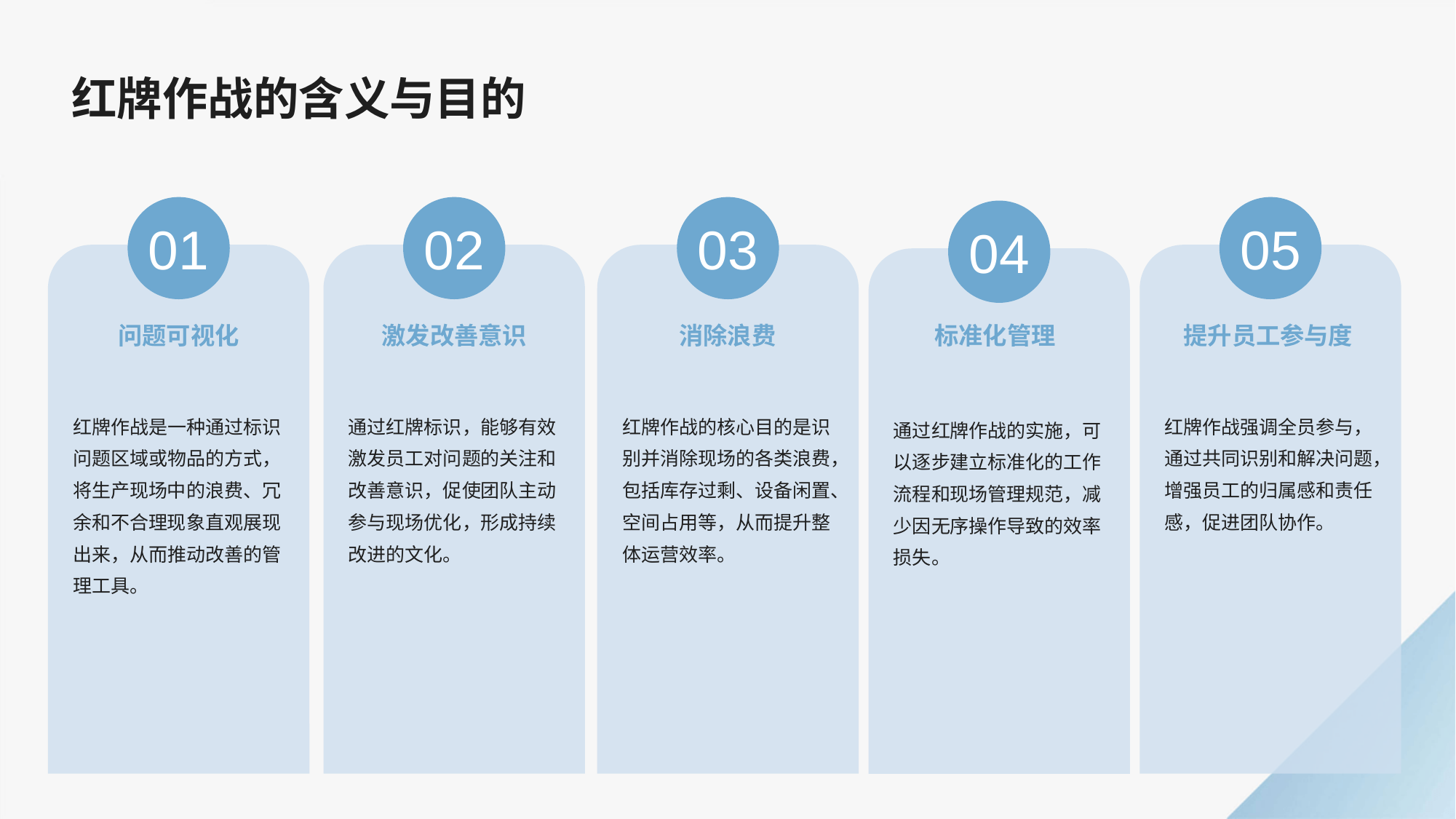

红牌作战的含义与目的

01
02
03
05
04

问题可视化
激发改善意识
消除浪费
标准化管理
提升员工参与度
红牌作战是一种通过标识问题区域或物品的方式，将生产现场中的浪费、冗余和不合理现象直观展现出来，从而推动改善的管理工具。
通过红牌标识，能够有效激发员工对问题的关注和改善意识，促使团队主动参与现场优化，形成持续改进的文化。
红牌作战的核心目的是识别并消除现场的各类浪费，包括库存过剩、设备闲置、空间占用等，从而提升整体运营效率。
红牌作战强调全员参与，通过共同识别和解决问题，增强员工的归属感和责任感，促进团队协作。
通过红牌作战的实施，可以逐步建立标准化的工作流程和现场管理规范，减少因无序操作导致的效率损失。